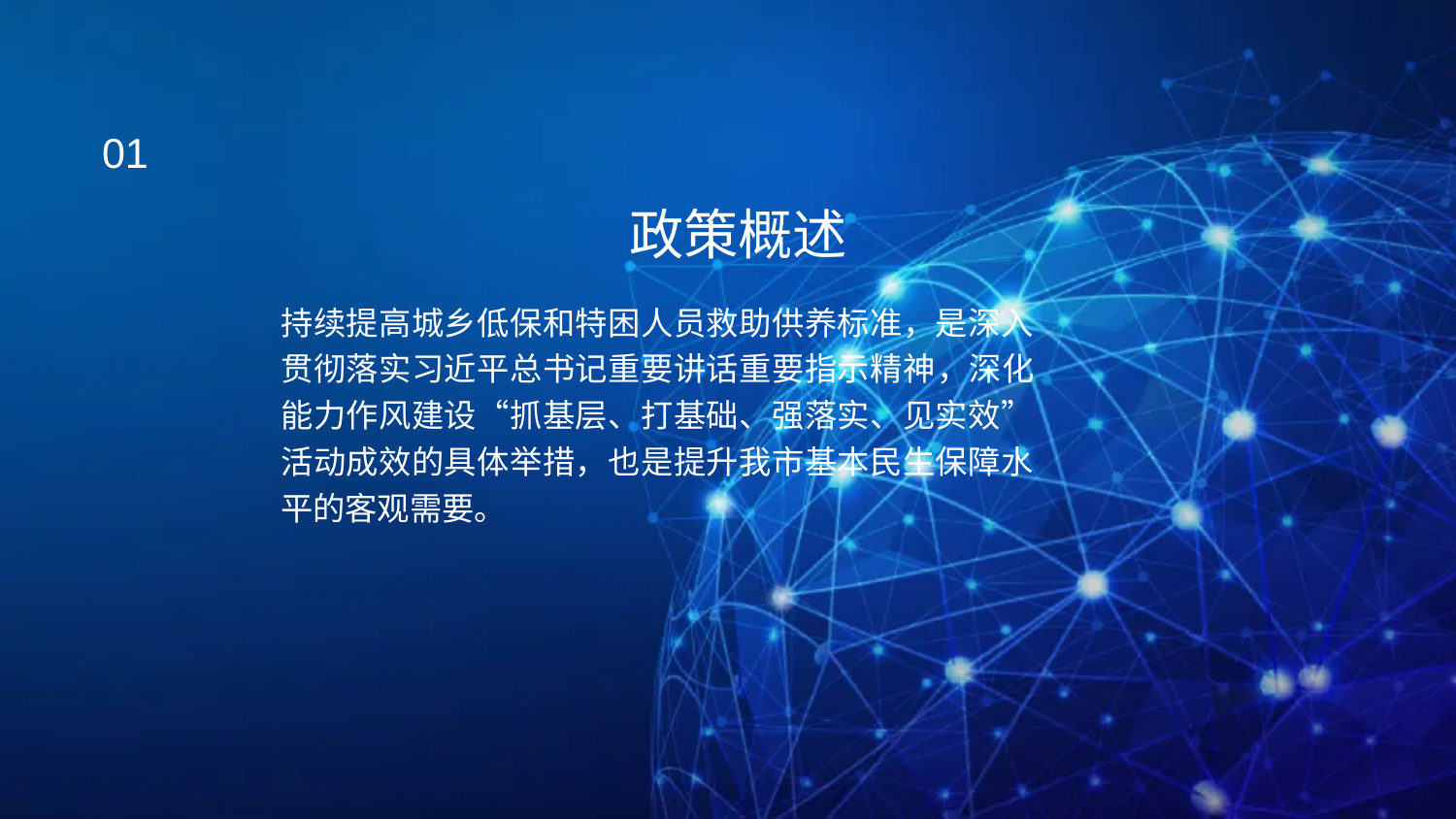

01
政策概述
持续提高城乡低保和特困人员救助供养标准，是深入贯彻落实习近平总书记重要讲话重要指示精神，深化能力作风建设“抓基层、打基础、强落实、见实效”活动成效的具体举措，也是提升我市基本民生保障水平的客观需要。